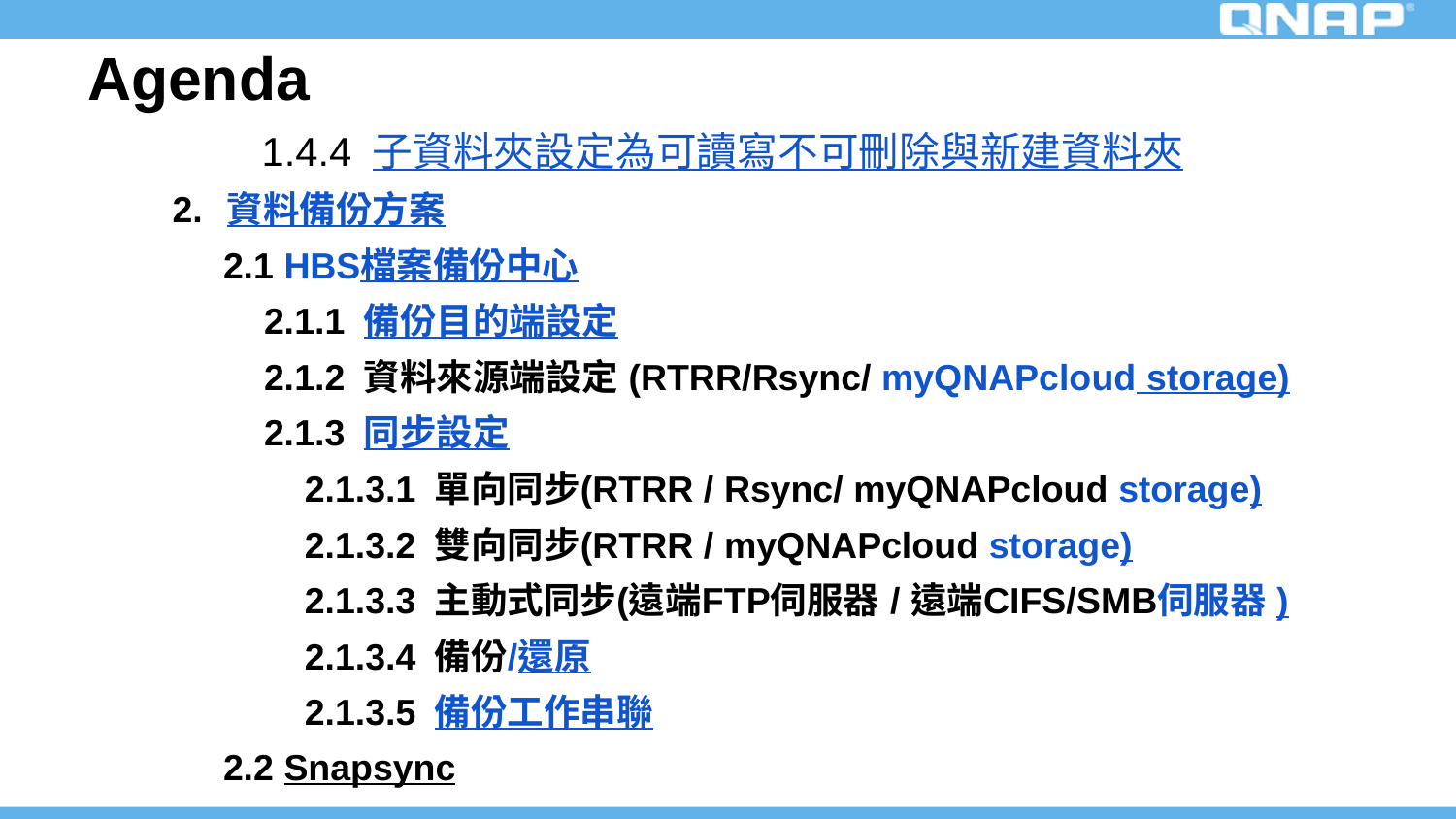

# Agenda
        1.4.4 子資料夾設定為可讀寫不可刪除與新建資料夾
資料備份方案
     2.1 HBS檔案備份中心
         2.1.1 備份目的端設定
         2.1.2 資料來源端設定 (RTRR/Rsync/ myQNAPcloud storage)
         2.1.3 同步設定
             2.1.3.1 單向同步(RTRR / Rsync/ myQNAPcloud storage)
             2.1.3.2 雙向同步(RTRR / myQNAPcloud storage)
             2.1.3.3 主動式同步(遠端FTP伺服器 / 遠端CIFS/SMB伺服器 )
             2.1.3.4 備份/還原
             2.1.3.5 備份工作串聯
     2.2 Snapsync